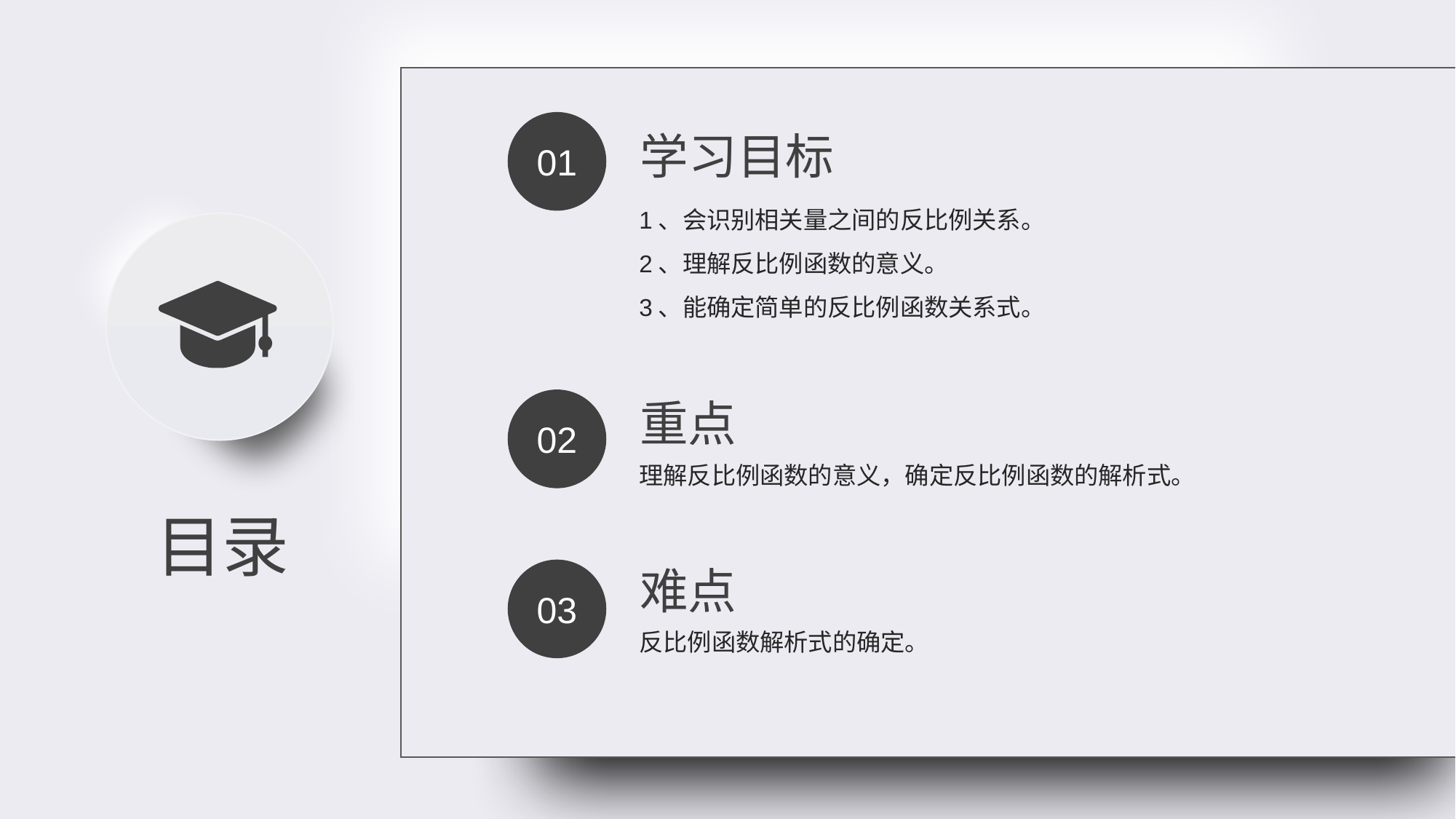

BY YUSHEN
01
学习目标
1、会识别相关量之间的反比例关系。
2、理解反比例函数的意义。
3、能确定简单的反比例函数关系式。

目录
重点
02
理解反比例函数的意义，确定反比例函数的解析式。
难点
03
反比例函数解析式的确定。